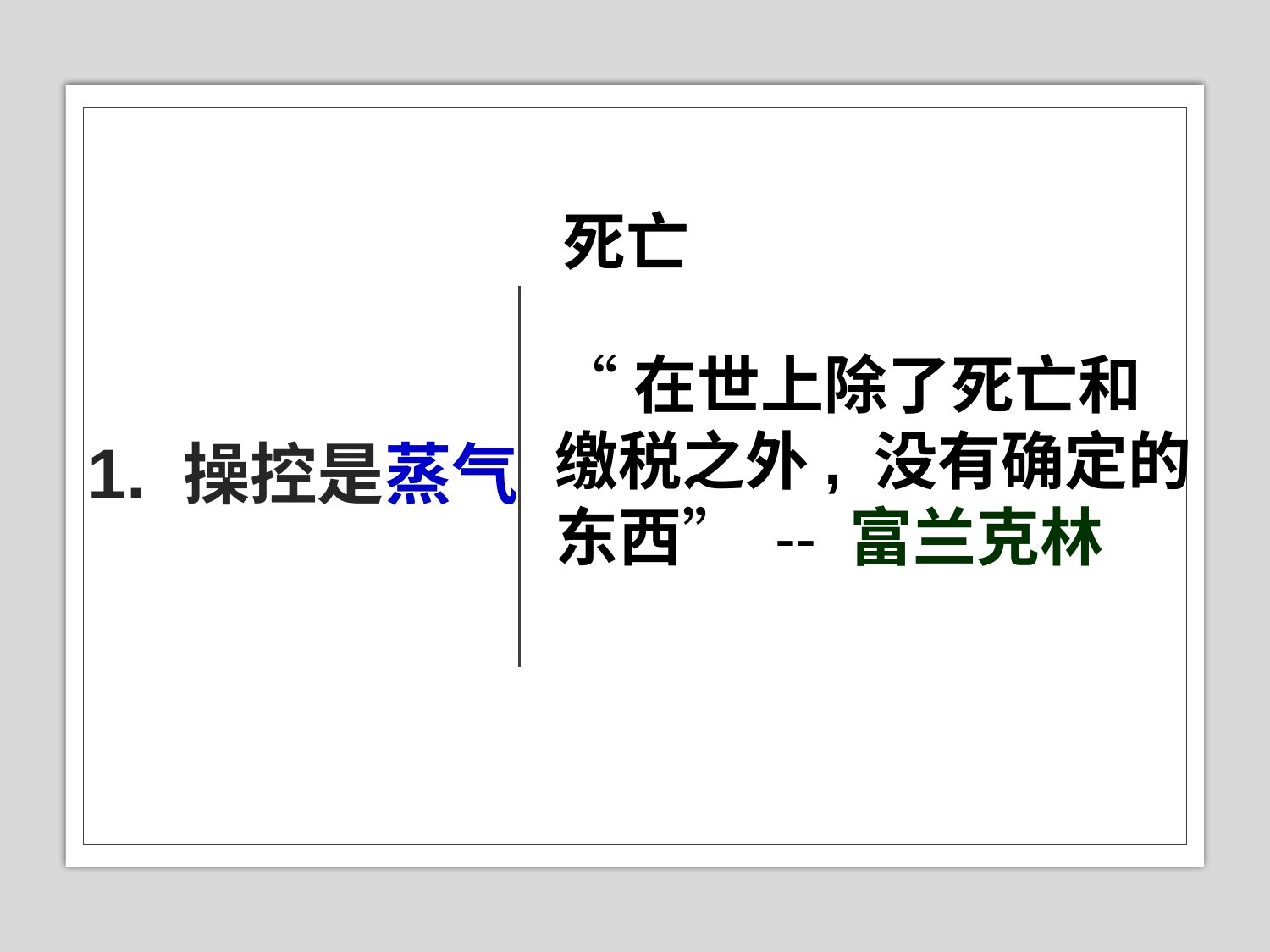

死亡
# 1. 操控是蒸气
“在世上除了死亡和缴税之外, 没有确定的东西” -- 富兰克林